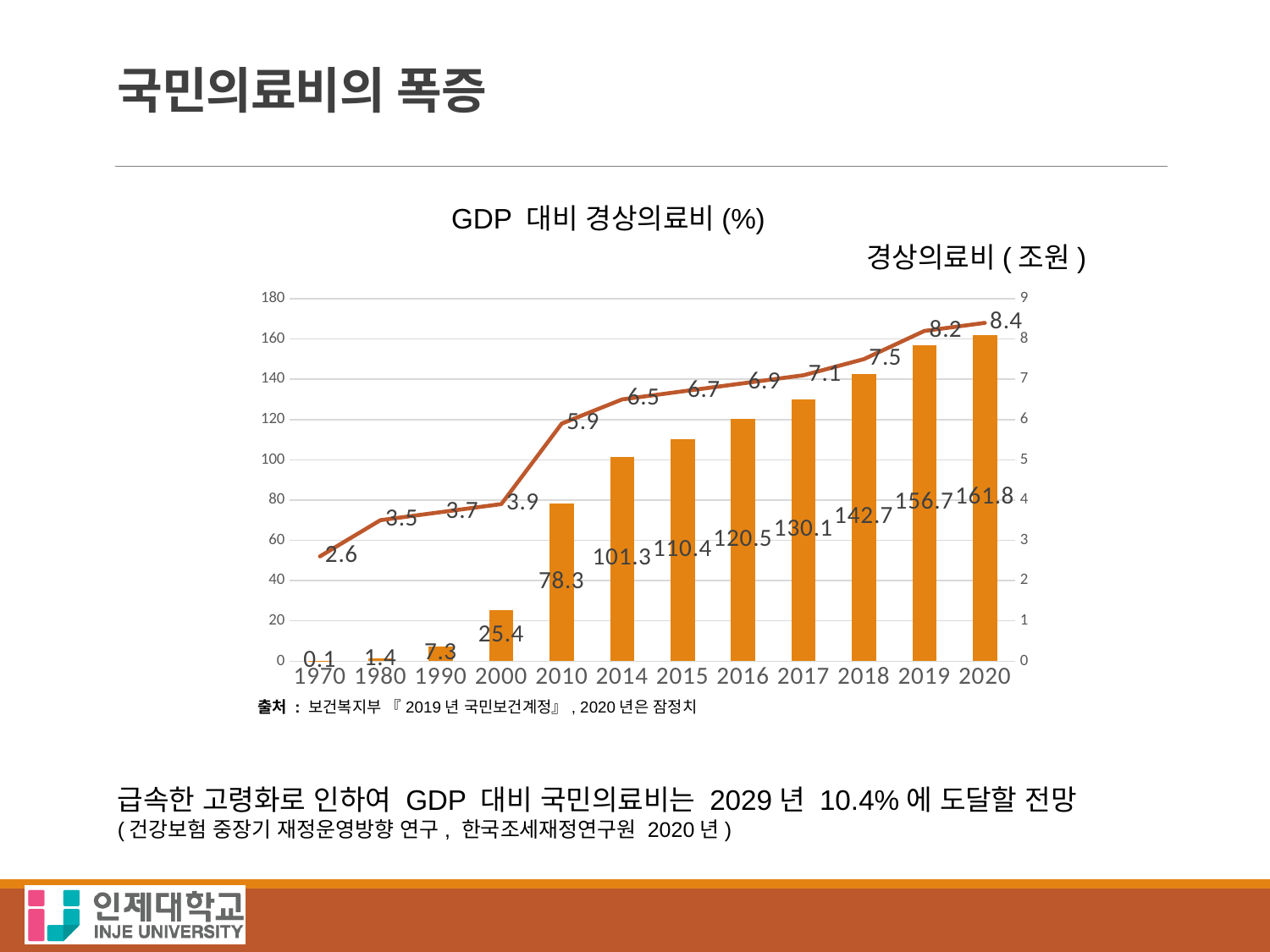

# 국민의료비의 폭증
GDP 대비 경상의료비(%)
경상의료비(조원)

### Chart

| Category |  |  |
|---|---|---|
| 1970 | 0.1 | 2.6 |
| 1980 | 1.4 | 3.5 |
| 1990 | 7.3 | 3.7 |
| 2000 | 25.4 | 3.9 |
| 2010 | 78.3 | 5.9 |
| 2014 | 101.3 | 6.5 |
| 2015 | 110.4 | 6.7 |
| 2016 | 120.5 | 6.9 |
| 2017 | 130.1 | 7.1 |
| 2018 | 142.7 | 7.5 |
| 2019 | 156.7 | 8.2 |
| 2020 | 161.8 | 8.4 |
출처 : 보건복지부 『2019년 국민보건계정』, 2020년은 잠정치
급속한 고령화로 인하여 GDP 대비 국민의료비는 2029년 10.4%에 도달할 전망
(건강보험 중장기 재정운영방향 연구, 한국조세재정연구원 2020년)